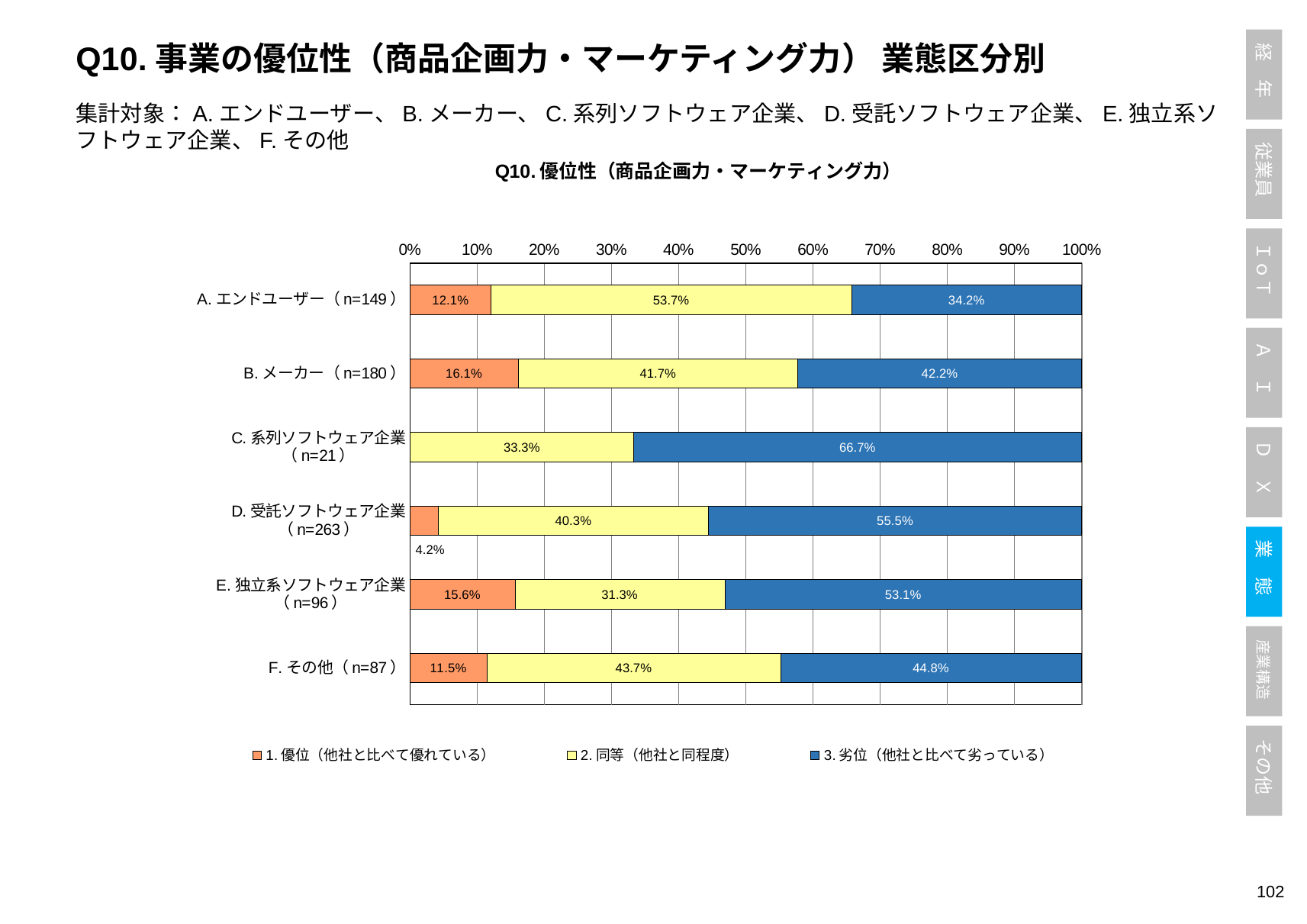

Q10.事業の優位性（商品企画力・マーケティング力） 業態区分別
集計対象：A.エンドユーザー、B.メーカー、C.系列ソフトウェア企業、D.受託ソフトウェア企業、E.独立系ソフトウェア企業、F.その他

### Chart: Q10.優位性（商品企画力・マーケティング力）

| Category | 1.優位（他社と比べて優れている） | 2.同等（他社と同程度） | 3.劣位（他社と比べて劣っている） |
|---|---|---|---|
| A.エンドユーザー（n=149） | 0.12080536912751678 | 0.5369127516778524 | 0.3422818791946309 |
| B.メーカー（n=180） | 0.16111111111111112 | 0.4166666666666667 | 0.4222222222222222 |
| C.系列ソフトウェア企業（n=21） | 0.0 | 0.3333333333333333 | 0.6666666666666666 |
| D.受託ソフトウェア企業（n=263） | 0.04182509505703422 | 0.40304182509505704 | 0.5551330798479087 |
| E.独立系ソフトウェア企業（n=96） | 0.15625 | 0.3125 | 0.53125 |
| F.その他（n=87） | 0.11494252873563218 | 0.4367816091954023 | 0.4482758620689655 |
102